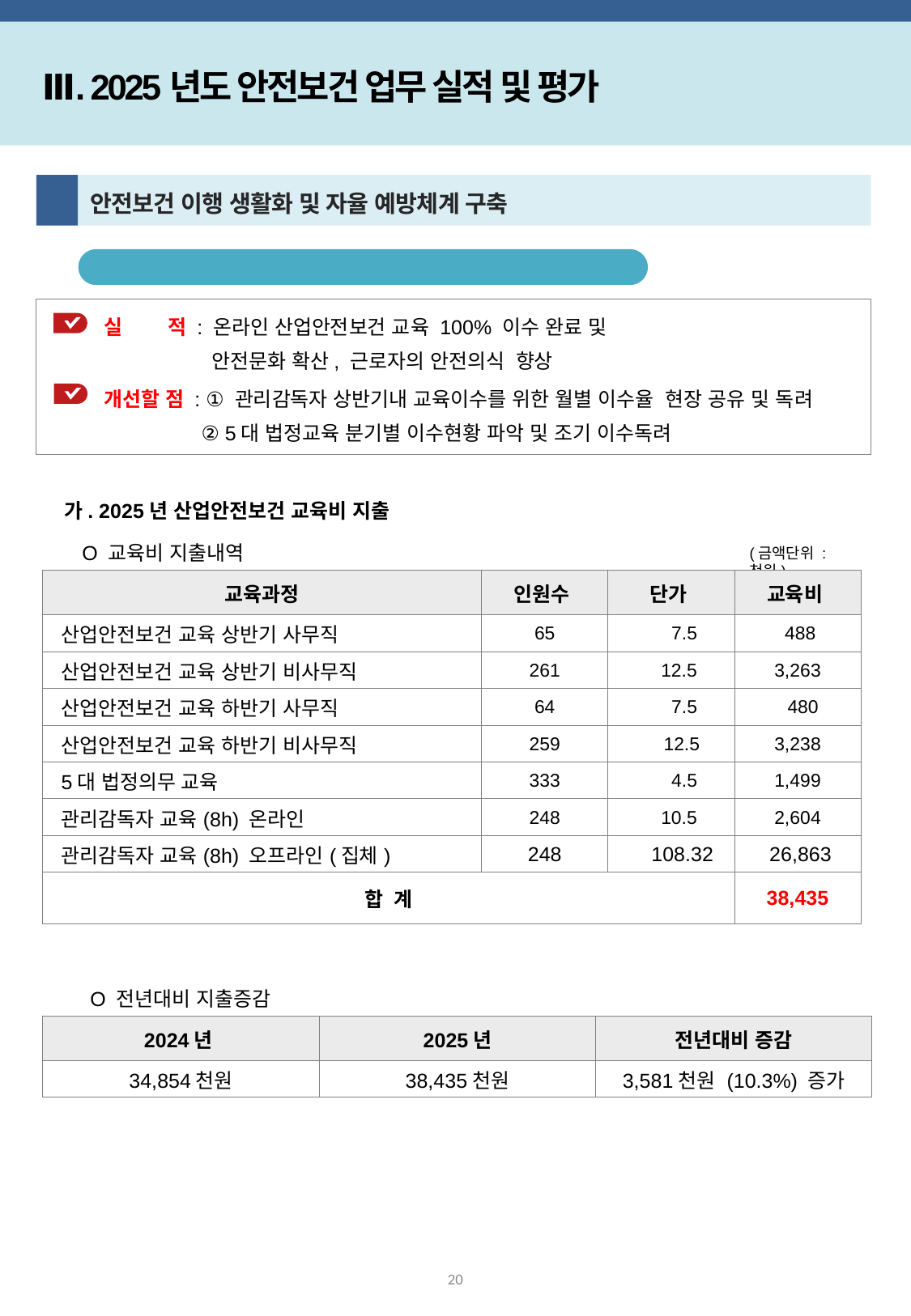

Ⅲ. 2025년도 안전보건 업무 실적 및 평가
3
안전보건 이행 생활화 및 자율 예방체계 구축
안전보건교육 실시
         실        적 : 온라인 산업안전보건 교육 100% 이수 완료 및
                            안전문화 확산, 근로자의 안전의식  향상
         개선할 점 : ① 관리감독자 상반기내 교육이수를 위한 월별 이수율  현장 공유 및 독려
                           ② 5대 법정교육 분기별 이수현황 파악 및 조기 이수독려

  가. 2025년 산업안전보건 교육비 지출
      O 교육비 지출내역
(금액단위 : 천원)
| 교육과정 | 인원수 | 단가 | 교육비 |
| --- | --- | --- | --- |
| 산업안전보건 교육 상반기 사무직 | 65 | 7.5 | 488 |
| 산업안전보건 교육 상반기 비사무직 | 261 | 12.5 | 3,263 |
| 산업안전보건 교육 하반기 사무직 | 64 | 7.5 | 480 |
| 산업안전보건 교육 하반기 비사무직 | 259 | 12.5 | 3,238 |
| 5대 법정의무 교육 | 333 | 4.5 | 1,499 |
| 관리감독자 교육(8h) 온라인 | 248 | 10.5 | 2,604 |
| 관리감독자 교육(8h) 오프라인(집체) | 248 | 108.32 | 26,863 |
| 합 계 |  |  | 38,435 |
 O 전년대비 지출증감
| 2024년 | 2025년 | 전년대비 증감 |
| --- | --- | --- |
| 34,854천원 | 38,435천원 | 3,581천원 (10.3%) 증가 |
20